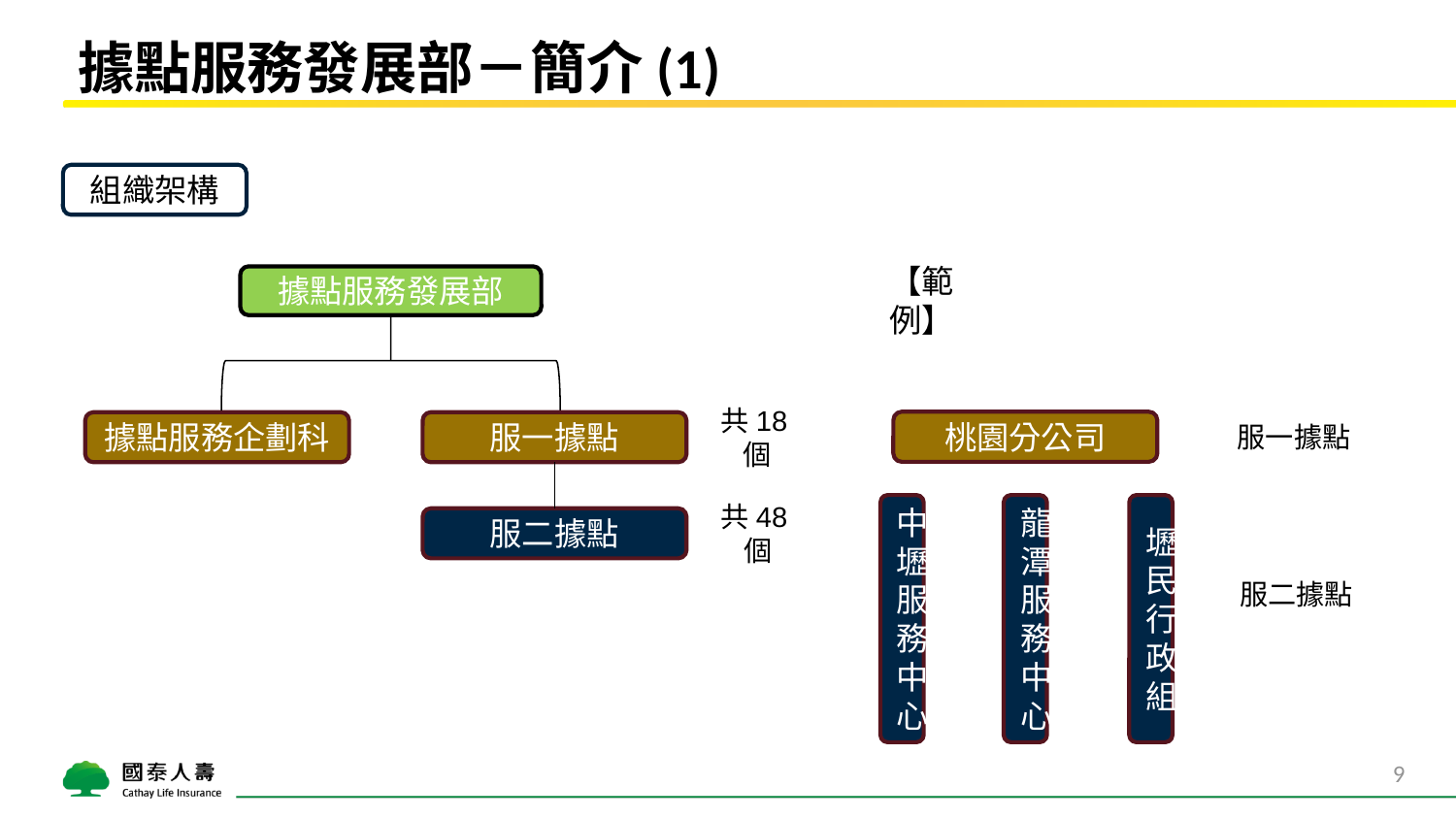

# 據點服務發展部－簡介(1)
組織架構

據點服務發展部
【範例】
服一據點
桃園分公司
據點服務企劃科
服一據點
共18個
中壢服務中心
龍潭服務中心
壢民行政組
服二據點
共48個
服二據點
9